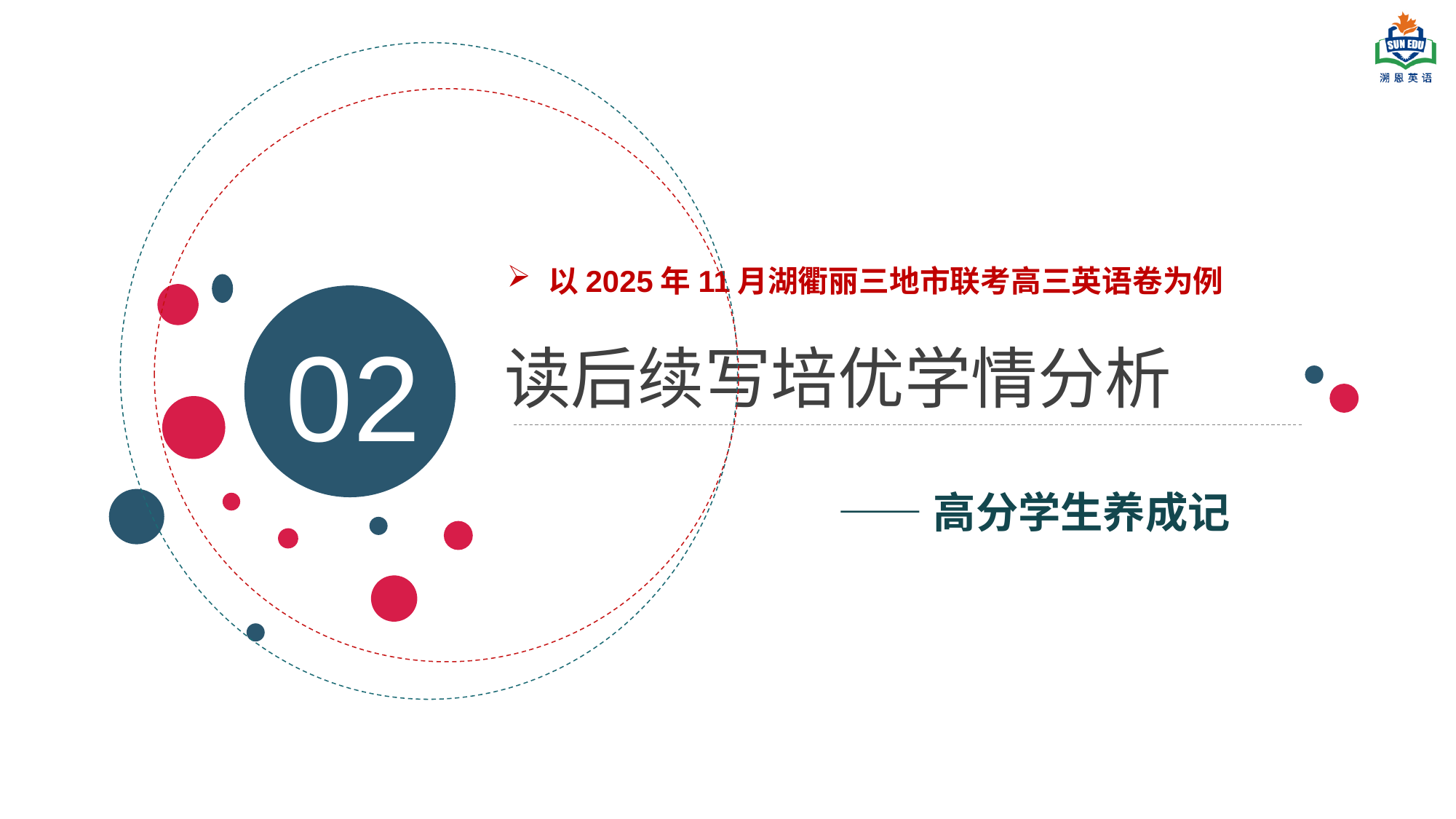

以2025年11月湖衢丽三地市联考高三英语卷为例

读后续写培优学情分析

                               ——高分学生养成记

02